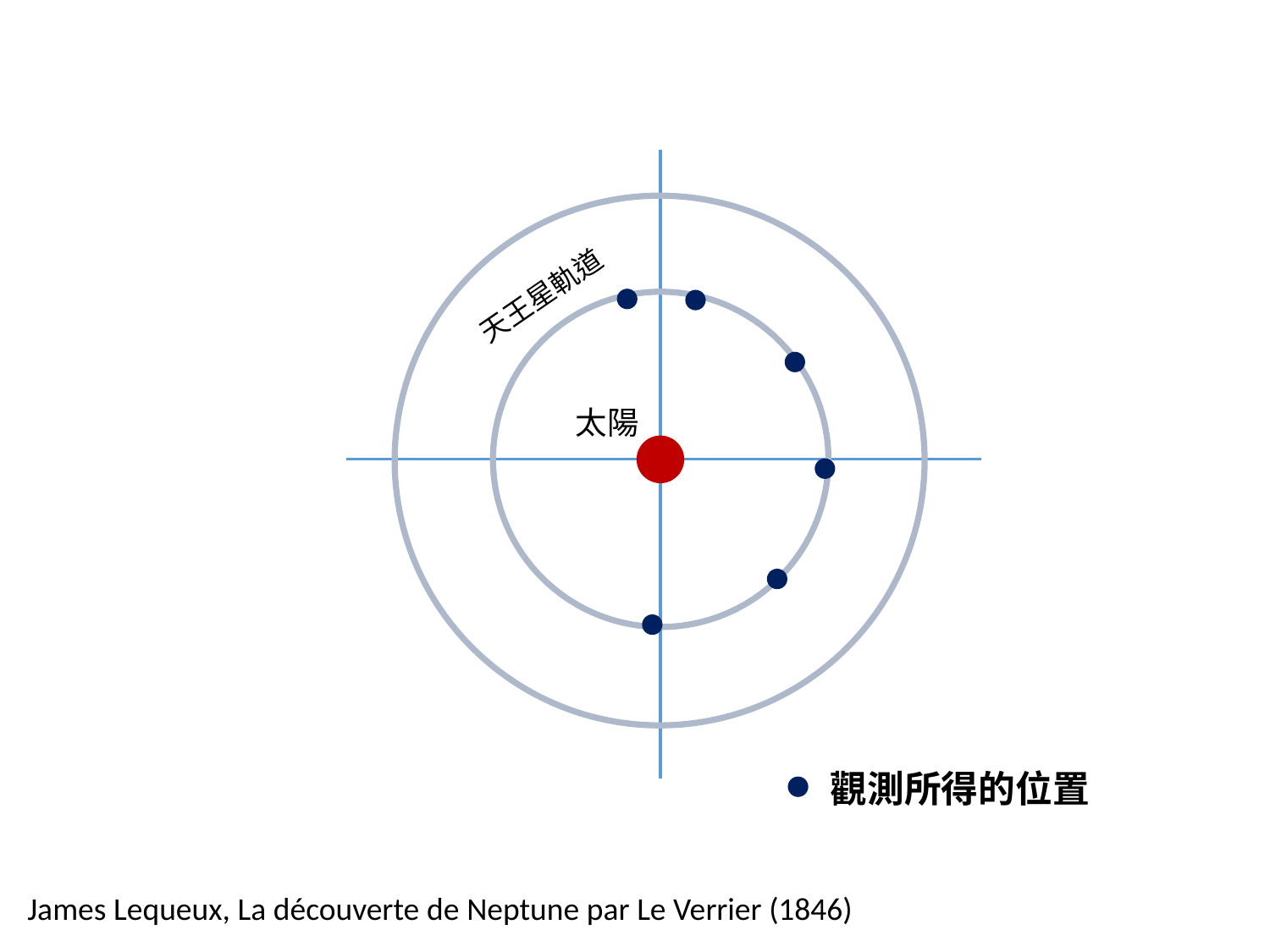

天王星軌道

太陽

觀測所得的位置

James Lequeux, La découverte de Neptune par Le Verrier (1846)